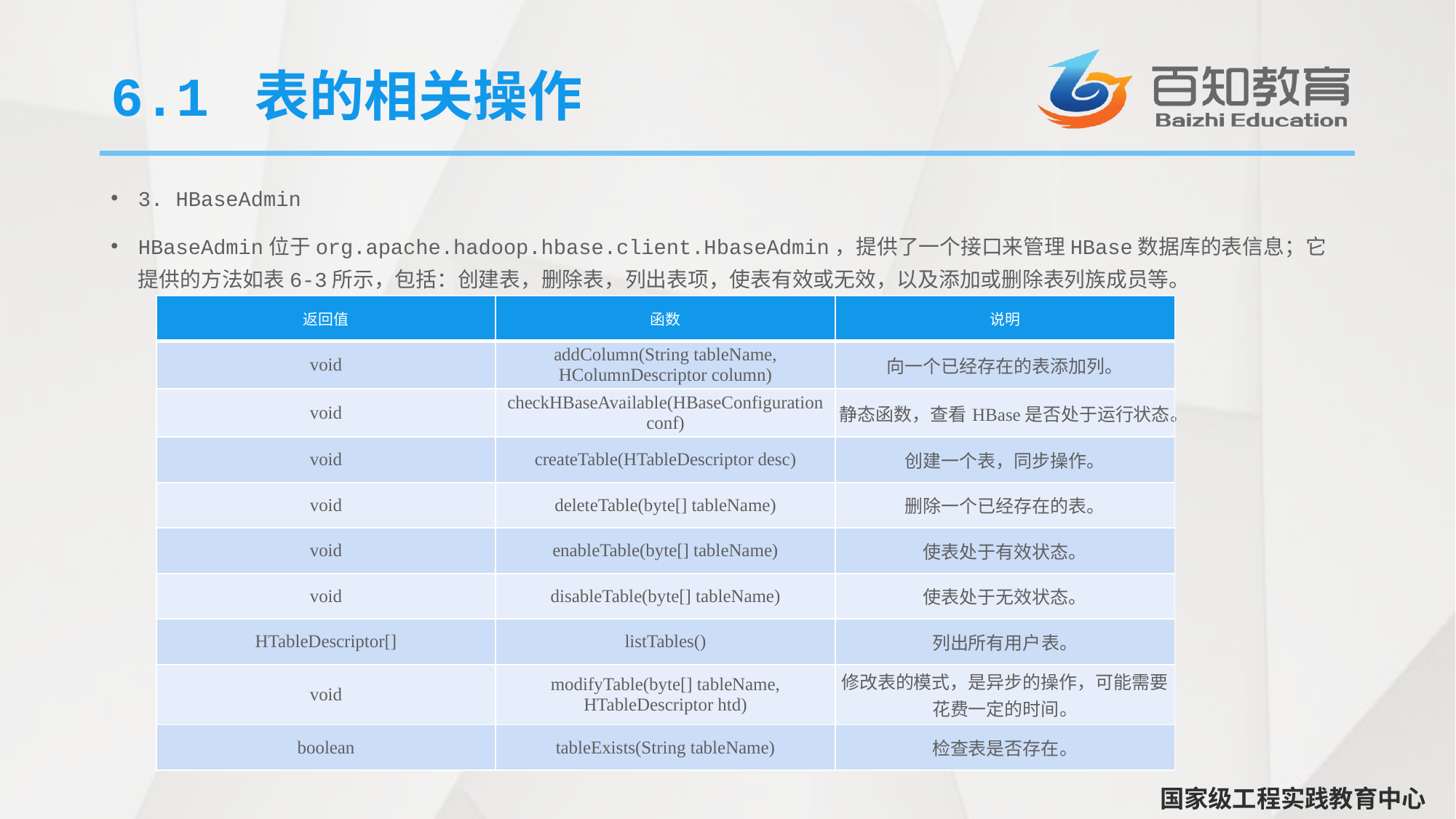

# 6.1 表的相关操作
3. HBaseAdmin
HBaseAdmin位于org.apache.hadoop.hbase.client.HbaseAdmin，提供了一个接口来管理HBase数据库的表信息；它提供的方法如表6-3所示，包括：创建表，删除表，列出表项，使表有效或无效，以及添加或删除表列族成员等。

| 返回值 | 函数 | 说明 |
| --- | --- | --- |
| void | addColumn(String tableName, HColumnDescriptor column) | 向一个已经存在的表添加列。 |
| void | checkHBaseAvailable(HBaseConfiguration conf) | 静态函数，查看HBase是否处于运行状态。 |
| void | createTable(HTableDescriptor desc) | 创建一个表，同步操作。 |
| void | deleteTable(byte[] tableName) | 删除一个已经存在的表。 |
| void | enableTable(byte[] tableName) | 使表处于有效状态。 |
| void | disableTable(byte[] tableName) | 使表处于无效状态。 |
| HTableDescriptor[] | listTables() | 列出所有用户表。 |
| void | modifyTable(byte[] tableName, HTableDescriptor htd) | 修改表的模式，是异步的操作，可能需要花费一定的时间。 |
| boolean | tableExists(String tableName) | 检查表是否存在。 |